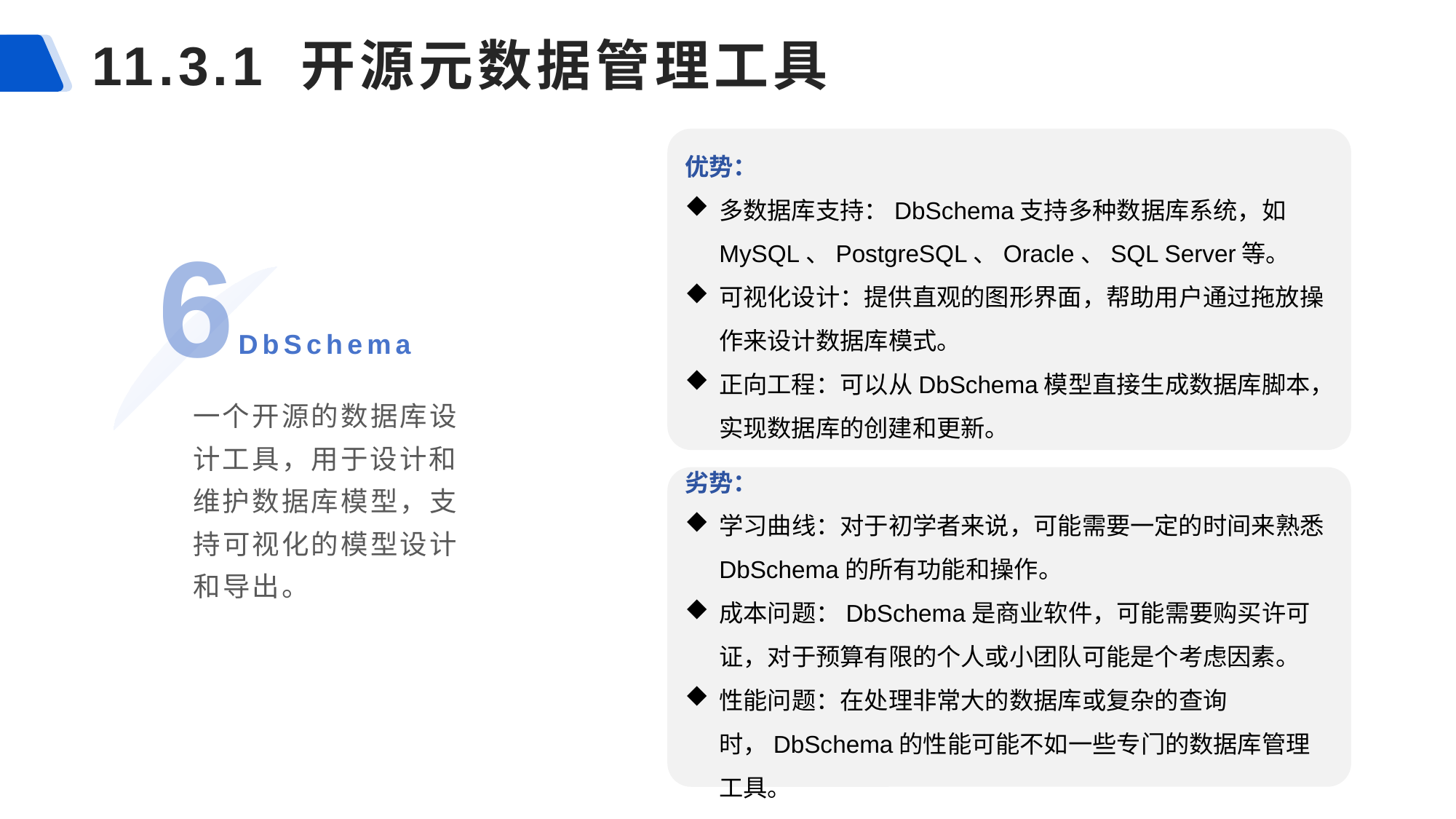

# 11.3.1 开源元数据管理工具
优势：
多数据库支持：DbSchema支持多种数据库系统，如MySQL、PostgreSQL、Oracle、SQL Server等。
可视化设计：提供直观的图形界面，帮助用户通过拖放操作来设计数据库模式。
正向工程：可以从DbSchema模型直接生成数据库脚本，实现数据库的创建和更新。
6

DbSchema
一个开源的数据库设计工具，用于设计和维护数据库模型，支持可视化的模型设计和导出。
劣势：
学习曲线：对于初学者来说，可能需要一定的时间来熟悉DbSchema的所有功能和操作。
成本问题：DbSchema是商业软件，可能需要购买许可证，对于预算有限的个人或小团队可能是个考虑因素。
性能问题：在处理非常大的数据库或复杂的查询时，DbSchema的性能可能不如一些专门的数据库管理工具。